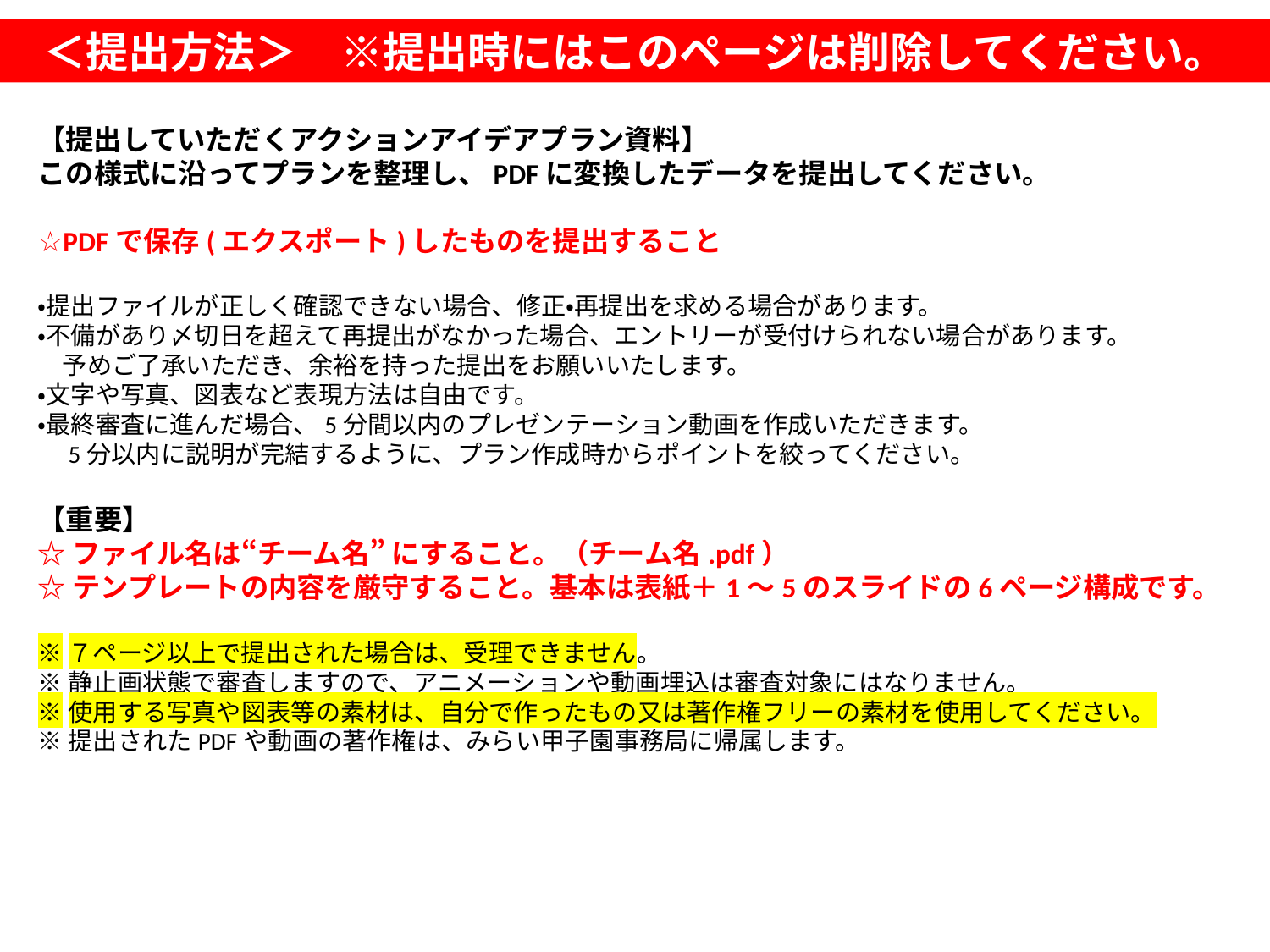

＜提出方法＞　※提出時にはこのページは削除してください。
【提出していただくアクションアイデアプラン資料】
この様式に沿ってプランを整理し、PDFに変換したデータを提出してください。

☆PDFで保存(エクスポート)したものを提出すること

・提出ファイルが正しく確認できない場合、修正・再提出を求める場合があります。
・不備があり〆切日を超えて再提出がなかった場合、エントリーが受付けられない場合があります。
　予めご了承いただき、余裕を持った提出をお願いいたします。
・文字や写真、図表など表現方法は自由です。
・最終審査に進んだ場合、5分間以内のプレゼンテーション動画を作成いただきます。
　5分以内に説明が完結するように、プラン作成時からポイントを絞ってください。

【重要】
☆ファイル名は“チーム名” にすること。（チーム名.pdf）
☆テンプレートの内容を厳守すること。基本は表紙＋1～5のスライドの6ページ構成です。

※７ページ以上で提出された場合は、受理できません。
※静止画状態で審査しますので、アニメーションや動画埋込は審査対象にはなりません。
※使用する写真や図表等の素材は、自分で作ったもの又は著作権フリーの素材を使用してください。
※提出されたPDFや動画の著作権は、みらい甲子園事務局に帰属します。